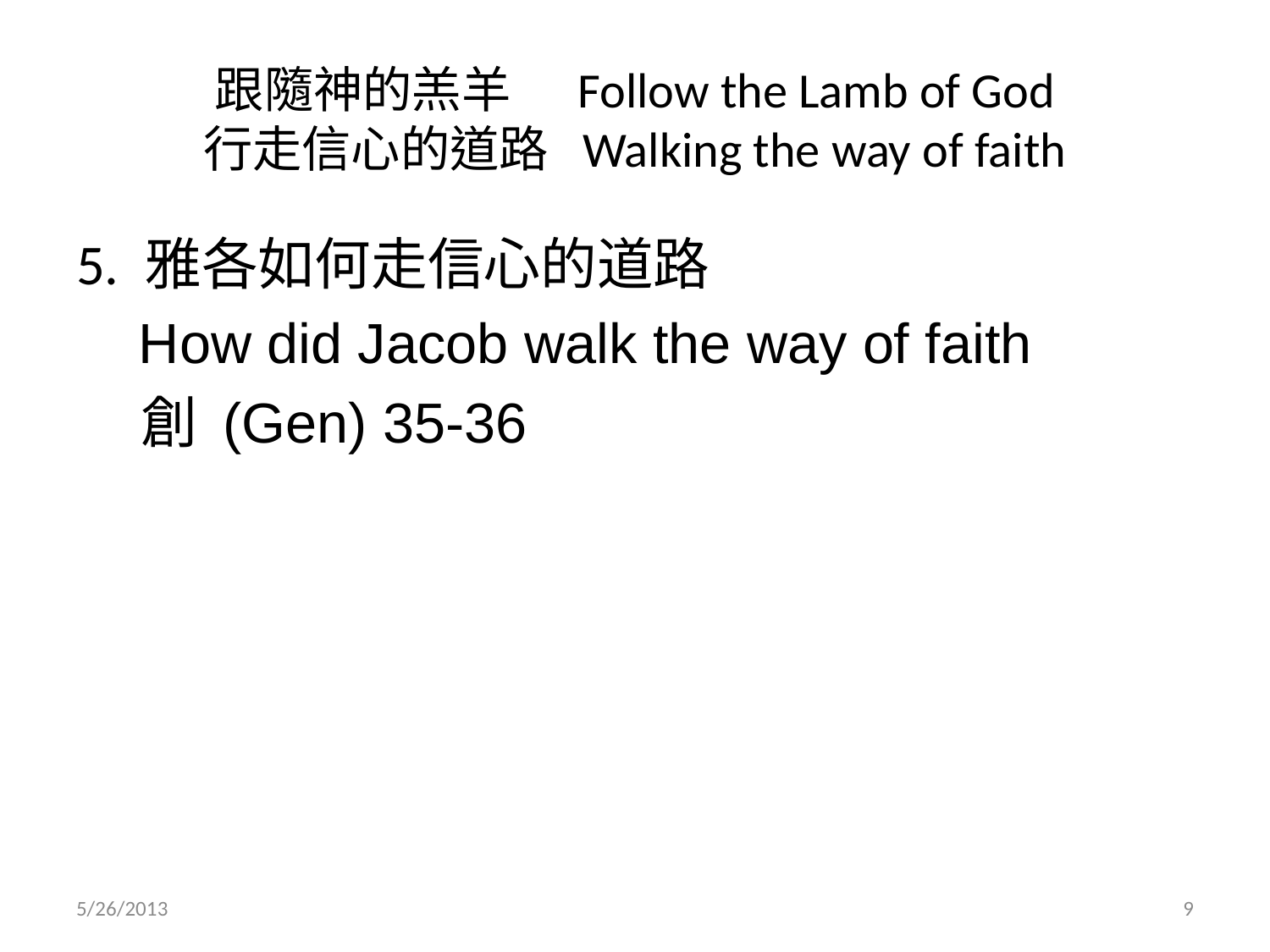

# 跟隨神的羔羊     Follow the Lamb of God 行走信心的道路  Walking the way of faith
5. 雅各如何走信心的道路
    How did Jacob walk the way of faith
    創 (Gen) 35-36

5/26/2013
9